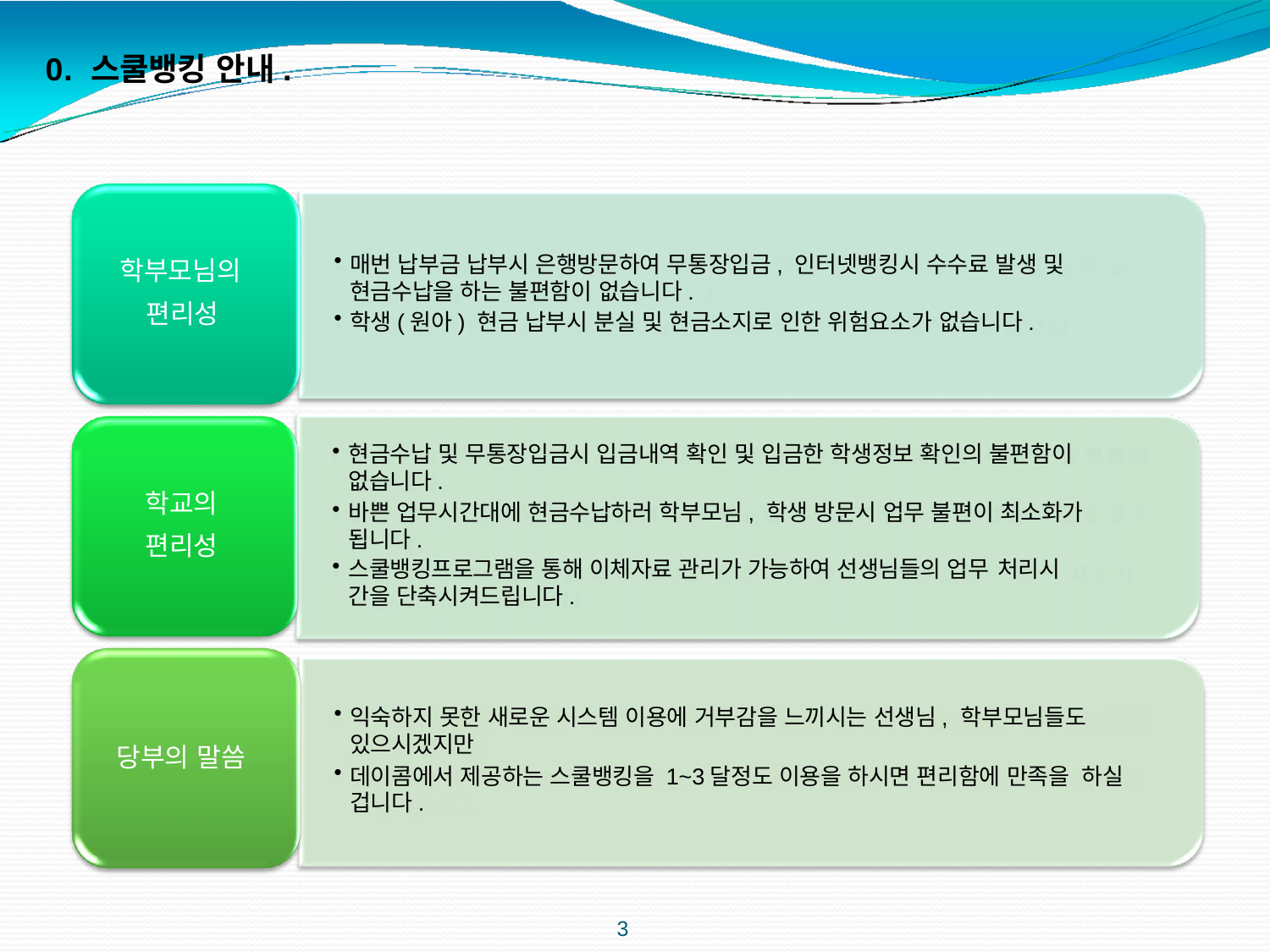

# 0. 스쿨뱅킹 안내.

학부모님의  편리성
매번 납부금 납부시 은행방문하여 무통장입금, 인터넷뱅킹시 수수료 발생 및  현금수납을 하는 불편함이 없습니다.
학생(원아) 현금 납부시 분실 및 현금소지로 인한 위험요소가 없습니다.

현금수납 및 무통장입금시 입금내역 확인 및 입금한 학생정보 확인의 불편함이  없습니다.
바쁜 업무시간대에 현금수납하러 학부모님, 학생 방문시 업무 불편이 최소화가  됩니다.
스쿨뱅킹프로그램을 통해 이체자료 관리가 가능하여 선생님들의 업무 처리시
간을 단축시켜드립니다.
학교의  편리성

익숙하지 못한 새로운 시스템 이용에 거부감을 느끼시는 선생님, 학부모님들도
있으시겠지만
데이콤에서 제공하는 스쿨뱅킹을 1~3달정도 이용을 하시면 편리함에 만족을  하실 겁니다.
당부의 말씀
3